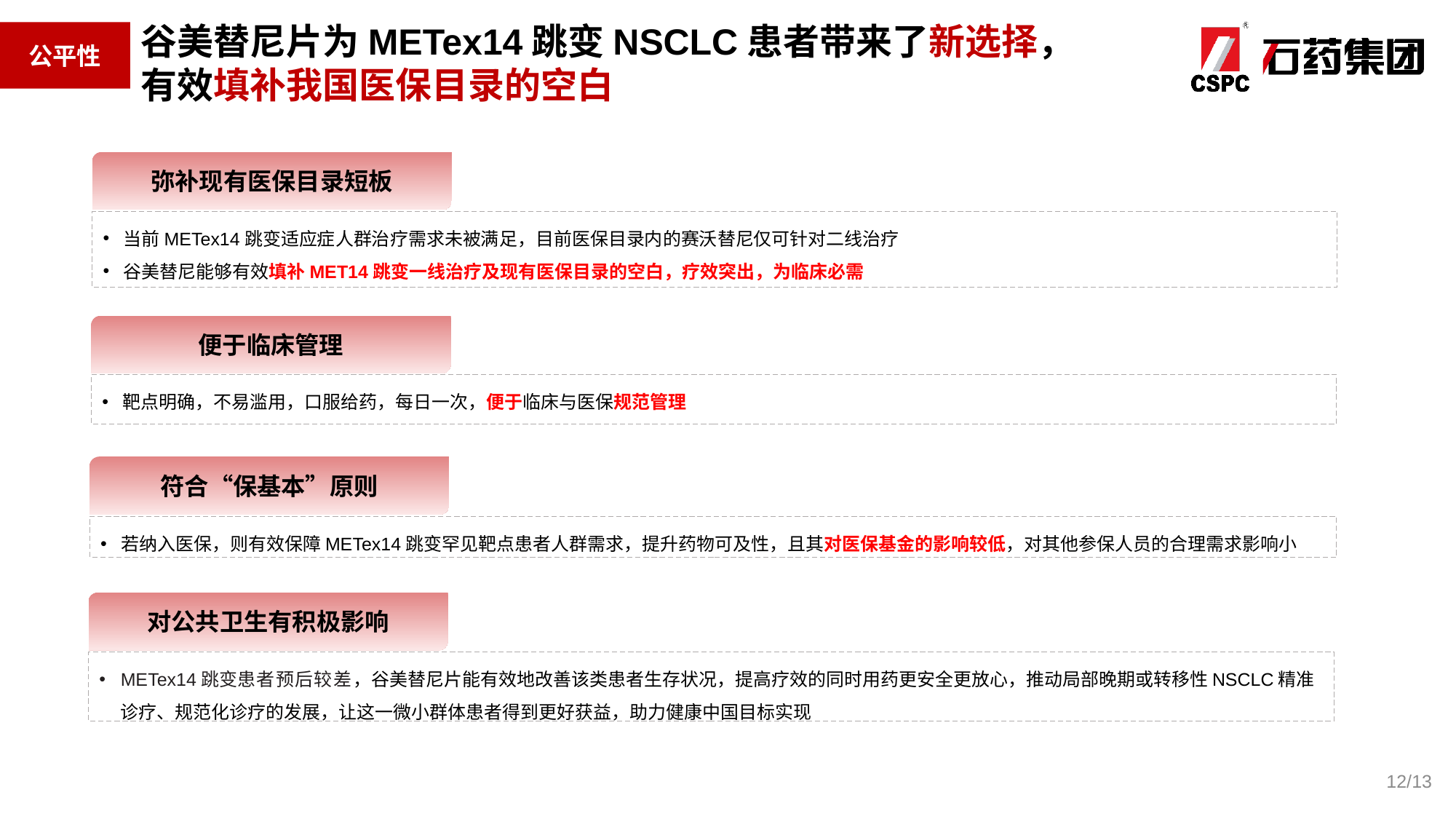

谷美替尼片为METex14跳变NSCLC患者带来了新选择，有效填补我国医保目录的空白
公平性
弥补现有医保目录短板
当前METex14跳变适应症人群治疗需求未被满足，目前医保目录内的赛沃替尼仅可针对二线治疗
谷美替尼能够有效填补MET14跳变一线治疗及现有医保目录的空白，疗效突出，为临床必需
便于临床管理
靶点明确，不易滥用，口服给药，每日一次，便于临床与医保规范管理
符合“保基本”原则
若纳入医保，则有效保障METex14跳变罕见靶点患者人群需求，提升药物可及性，且其对医保基金的影响较低，对其他参保人员的合理需求影响小

对公共卫生有积极影响
METex14跳变患者预后较差，谷美替尼片能有效地改善该类患者生存状况，提高疗效的同时用药更安全更放心，推动局部晚期或转移性NSCLC精准诊疗、规范化诊疗的发展，让这一微小群体患者得到更好获益，助力健康中国目标实现
12/13